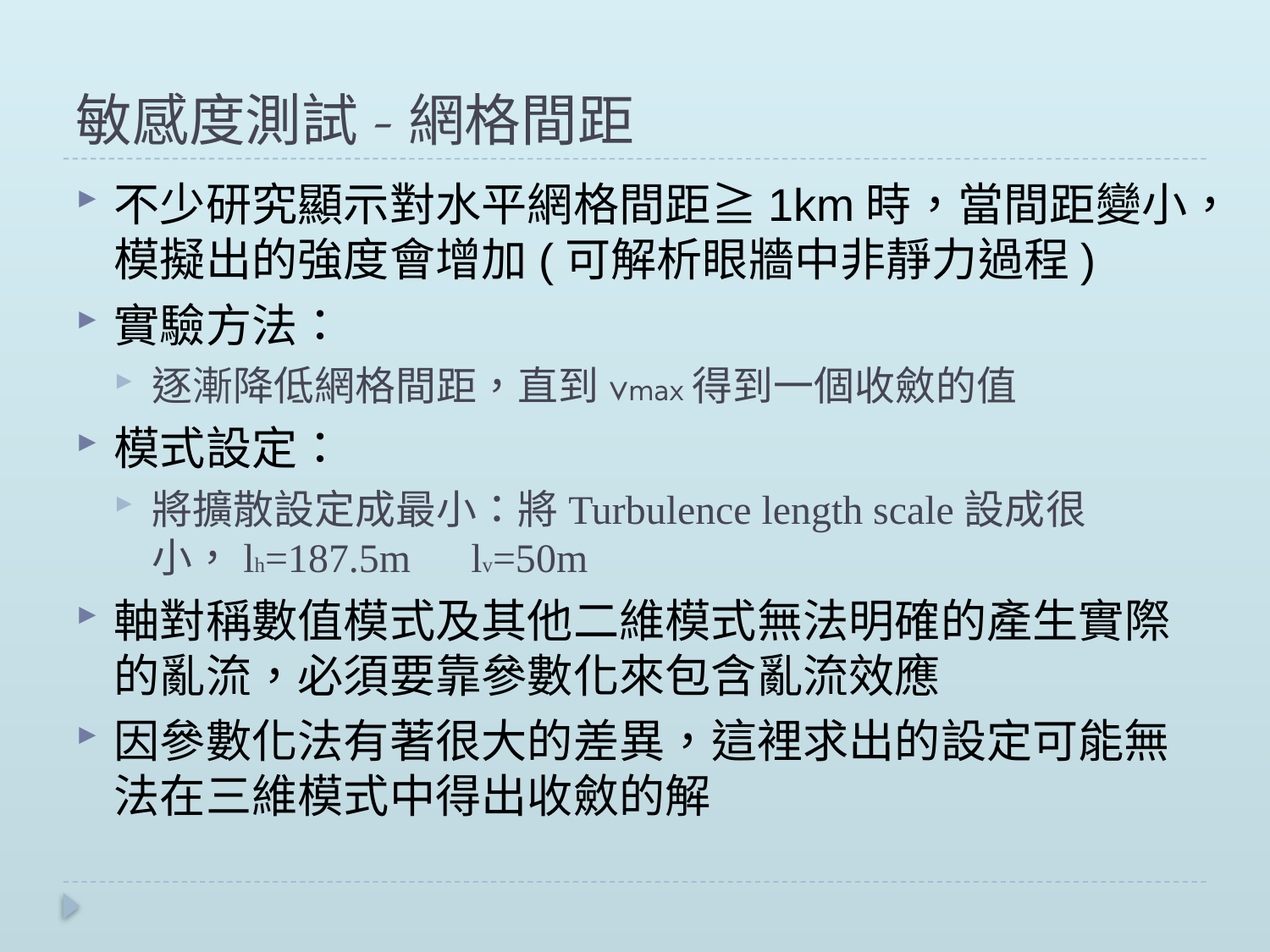

# 敏感度測試-網格間距
不少研究顯示對水平網格間距≧1km時，當間距變小，模擬出的強度會增加(可解析眼牆中非靜力過程)
實驗方法：
逐漸降低網格間距，直到vmax得到一個收斂的值
模式設定：
將擴散設定成最小：將Turbulence length scale設成很小，lh=187.5m　lv=50m
軸對稱數值模式及其他二維模式無法明確的產生實際的亂流，必須要靠參數化來包含亂流效應
因參數化法有著很大的差異，這裡求出的設定可能無法在三維模式中得出收斂的解